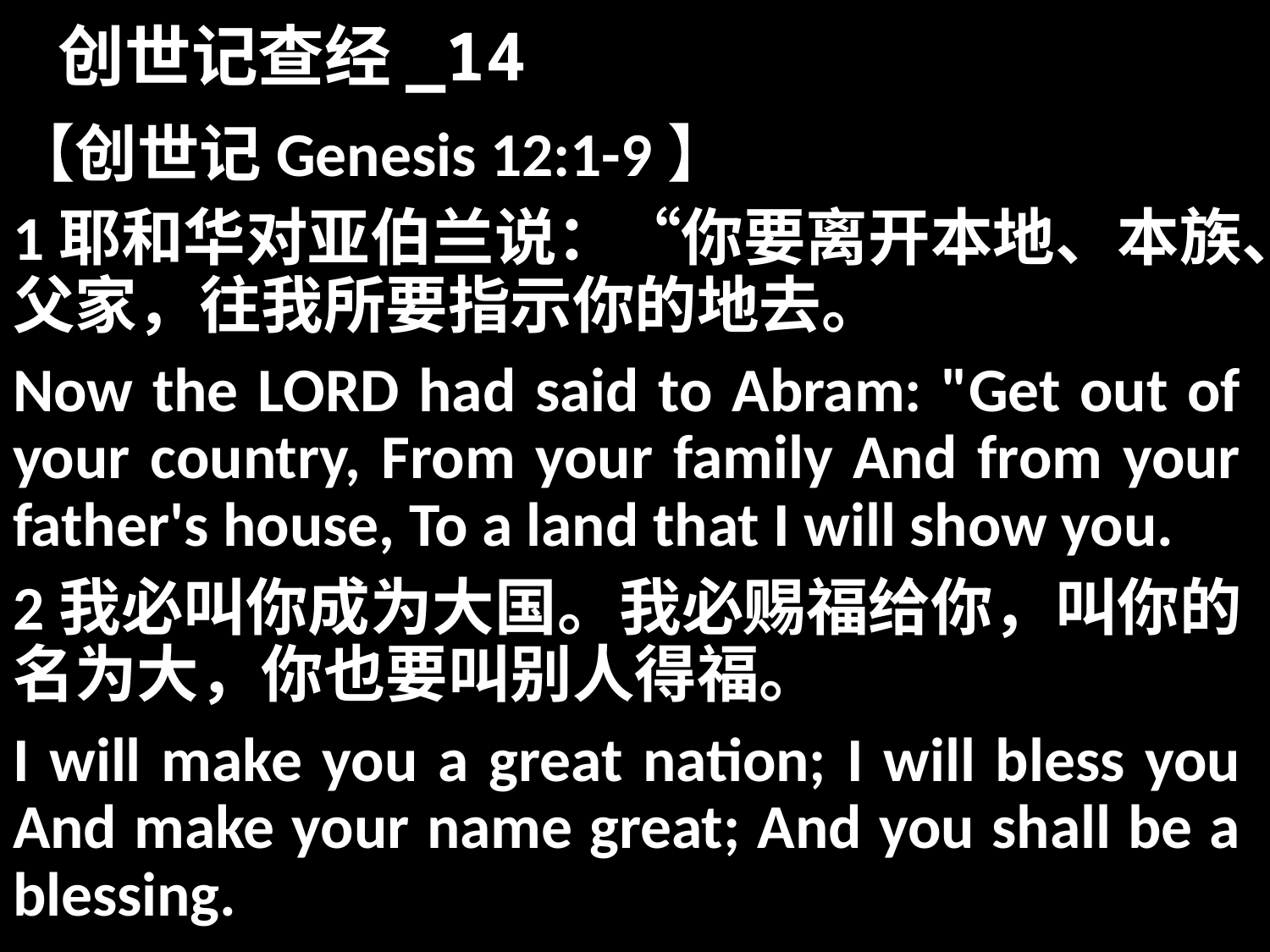

# 创世记查经_14
【创世记Genesis 12:1-9】
1耶和华对亚伯兰说：“你要离开本地、本族、父家，往我所要指示你的地去。
Now the LORD had said to Abram: "Get out of your country, From your family And from your father's house, To a land that I will show you.
2我必叫你成为大国。我必赐福给你，叫你的名为大，你也要叫别人得福。
I will make you a great nation; I will bless you And make your name great; And you shall be a blessing.